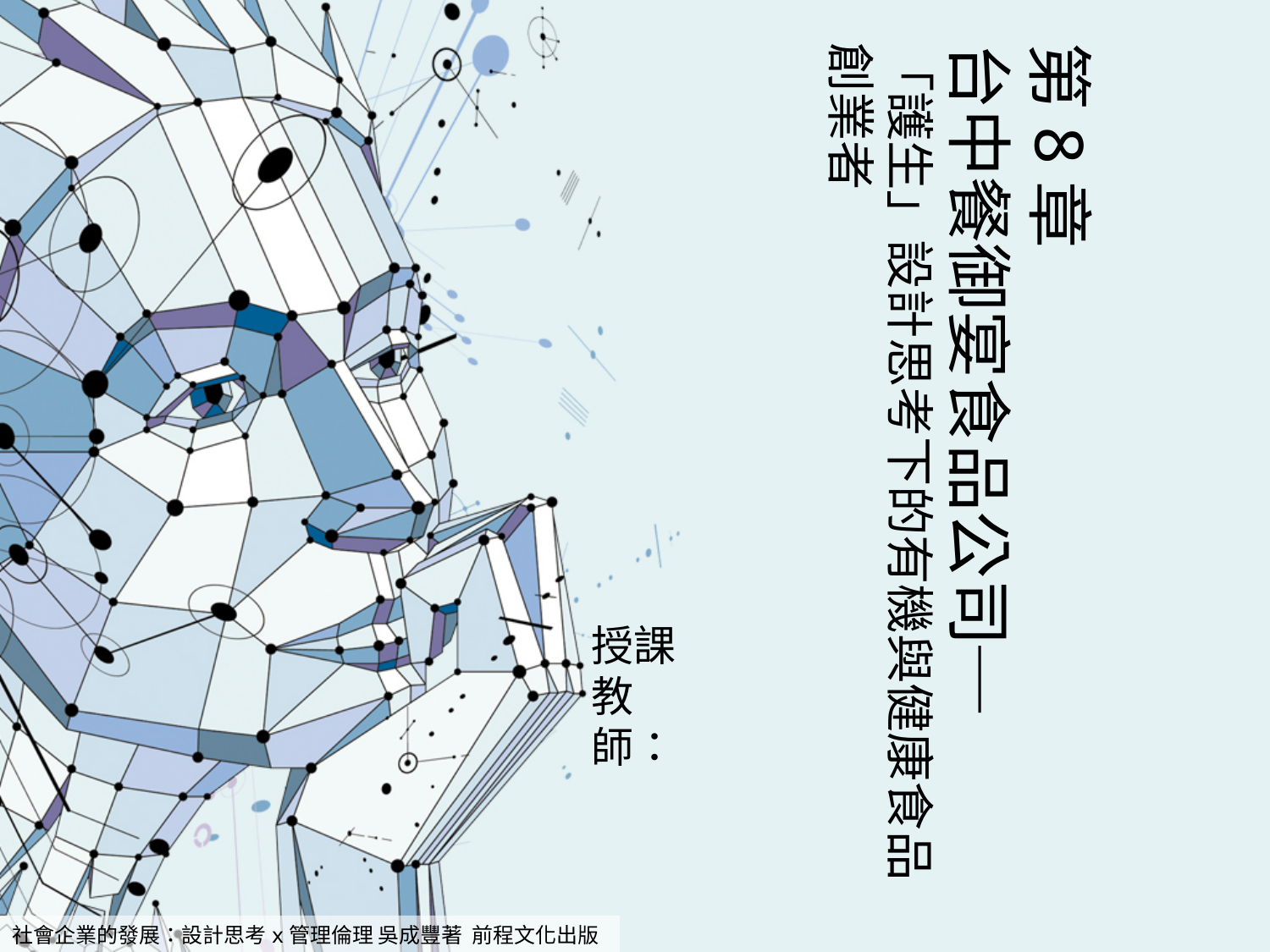

第8章
台中餐御宴食品公司─
「護生」設計思考下的有機與健康食品創業者
授課教師：
社會企業的發展：設計思考x管理倫理 吳成豐著  前程文化出版